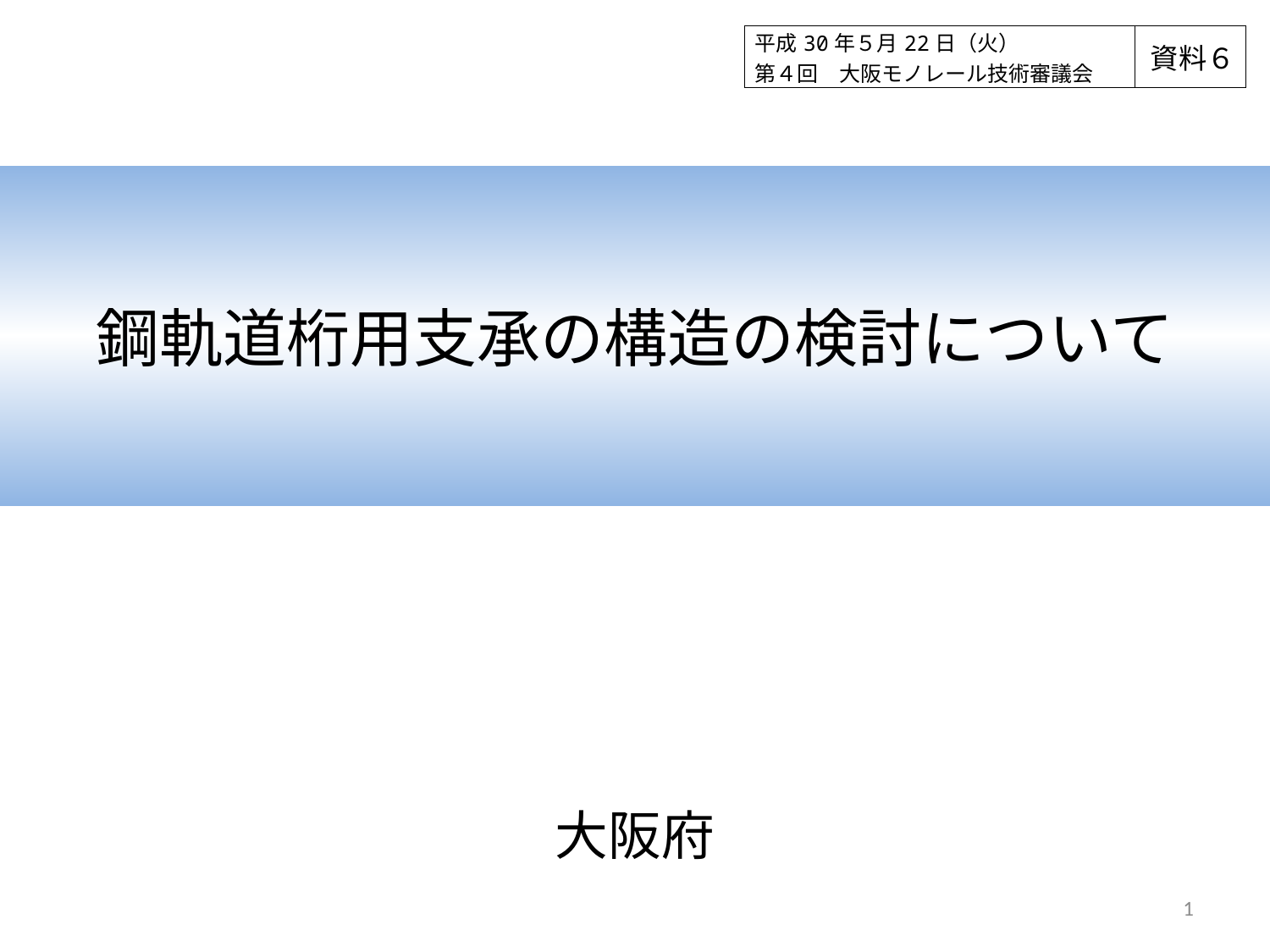

| 平成30年５月22日（火） 第４回　大阪モノレール技術審議会 | 資料６ |
| --- | --- |
鋼軌道桁用支承の構造の検討について
大阪府
1